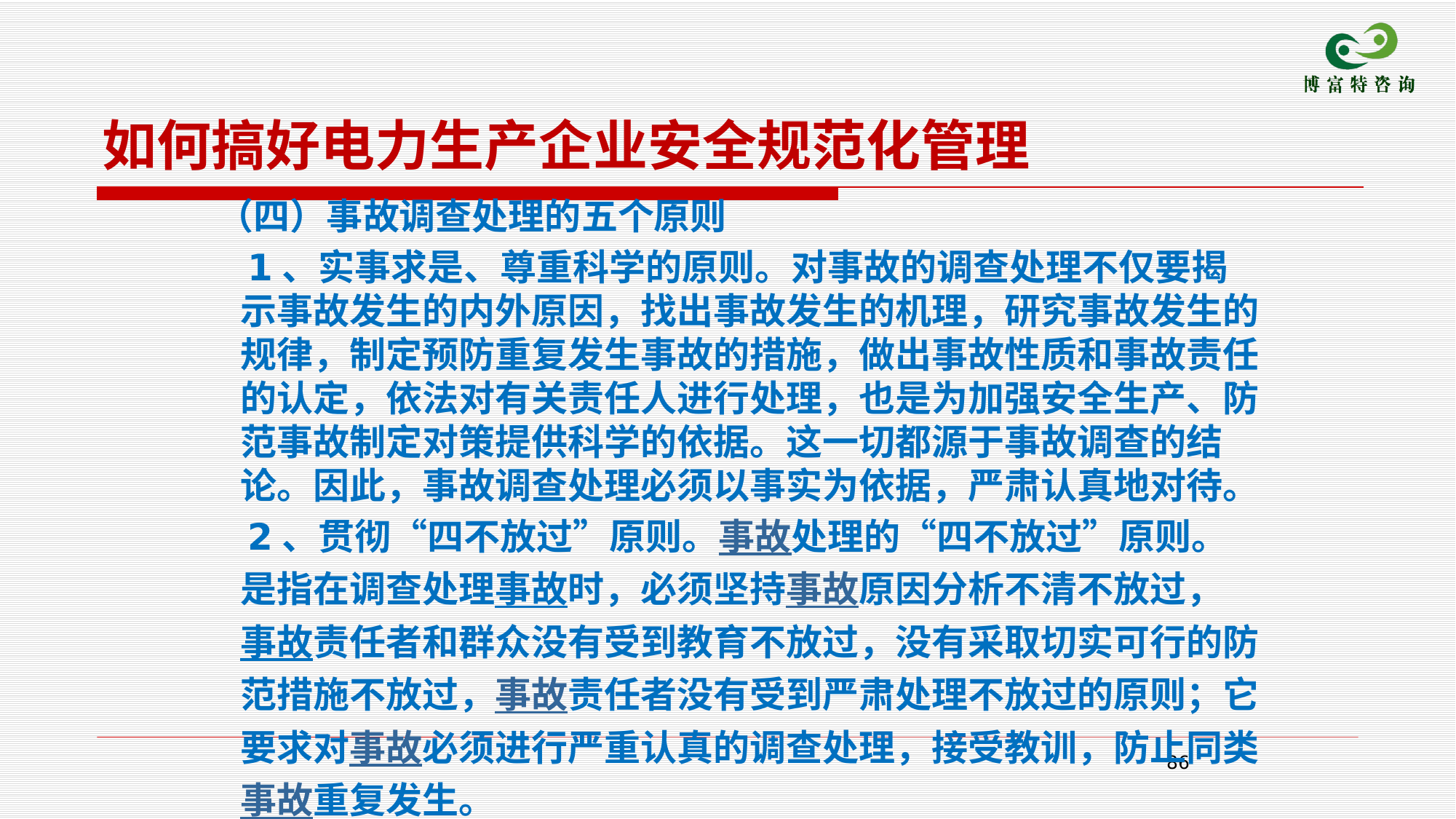

如何搞好电力生产企业安全规范化管理
   （四）事故调查处理的五个原则
     1、实事求是、尊重科学的原则。对事故的调查处理不仅要揭示事故发生的内外原因，找出事故发生的机理，研究事故发生的规律，制定预防重复发生事故的措施，做出事故性质和事故责任的认定，依法对有关责任人进行处理，也是为加强安全生产、防范事故制定对策提供科学的依据。这一切都源于事故调查的结论。因此，事故调查处理必须以事实为依据，严肃认真地对待。
     2、贯彻“四不放过”原则。事故处理的“四不放过”原则。是指在调查处理事故时，必须坚持事故原因分析不清不放过，事故责任者和群众没有受到教育不放过，没有采取切实可行的防范措施不放过，事故责任者没有受到严肃处理不放过的原则；它要求对事故必须进行严重认真的调查处理，接受教训，防止同类事故重复发生。

86